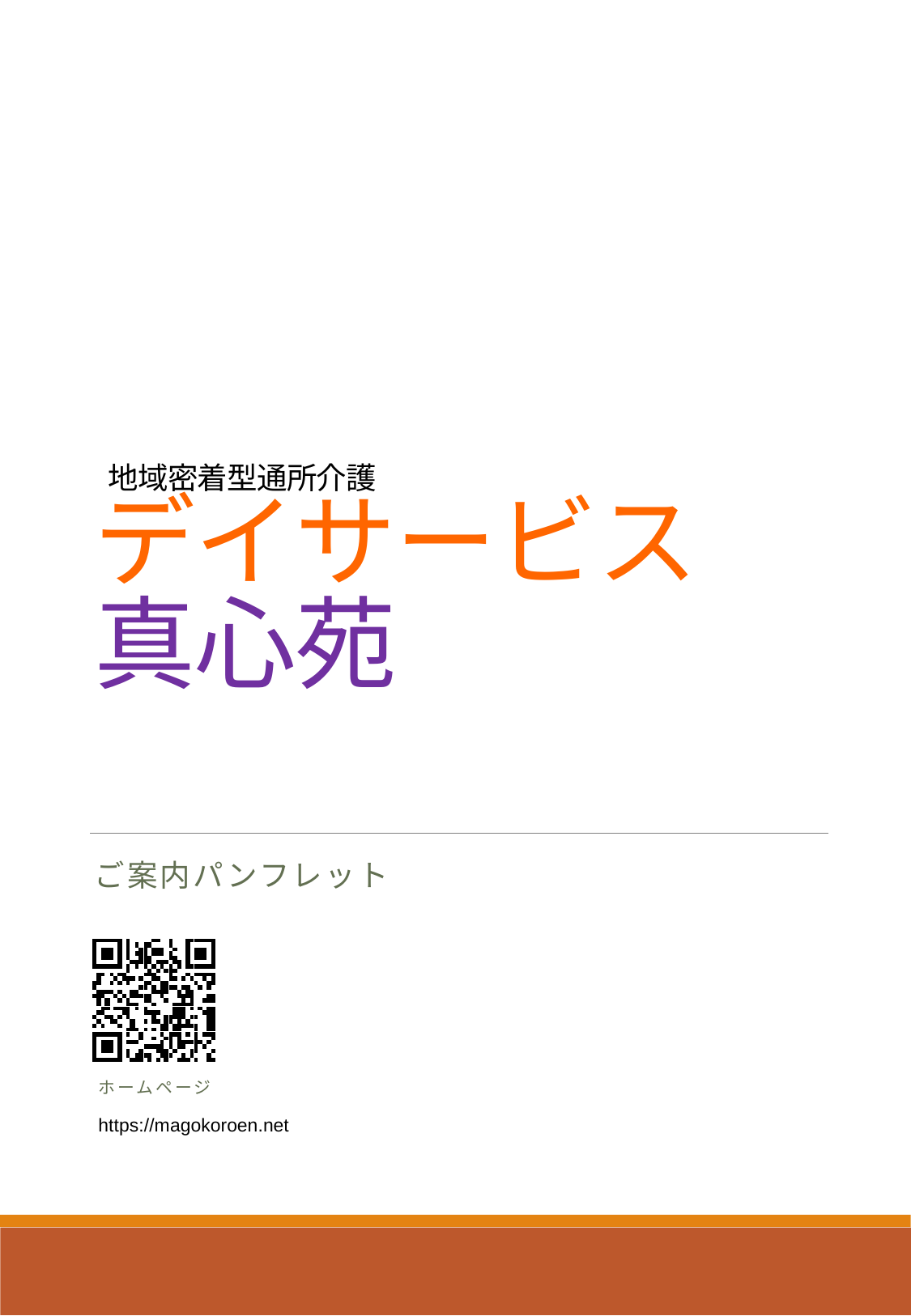

# 地域密着型通所介護 デイサービス　 真心苑
ご案内パンフレット
ホームページ
https://magokoroen.net